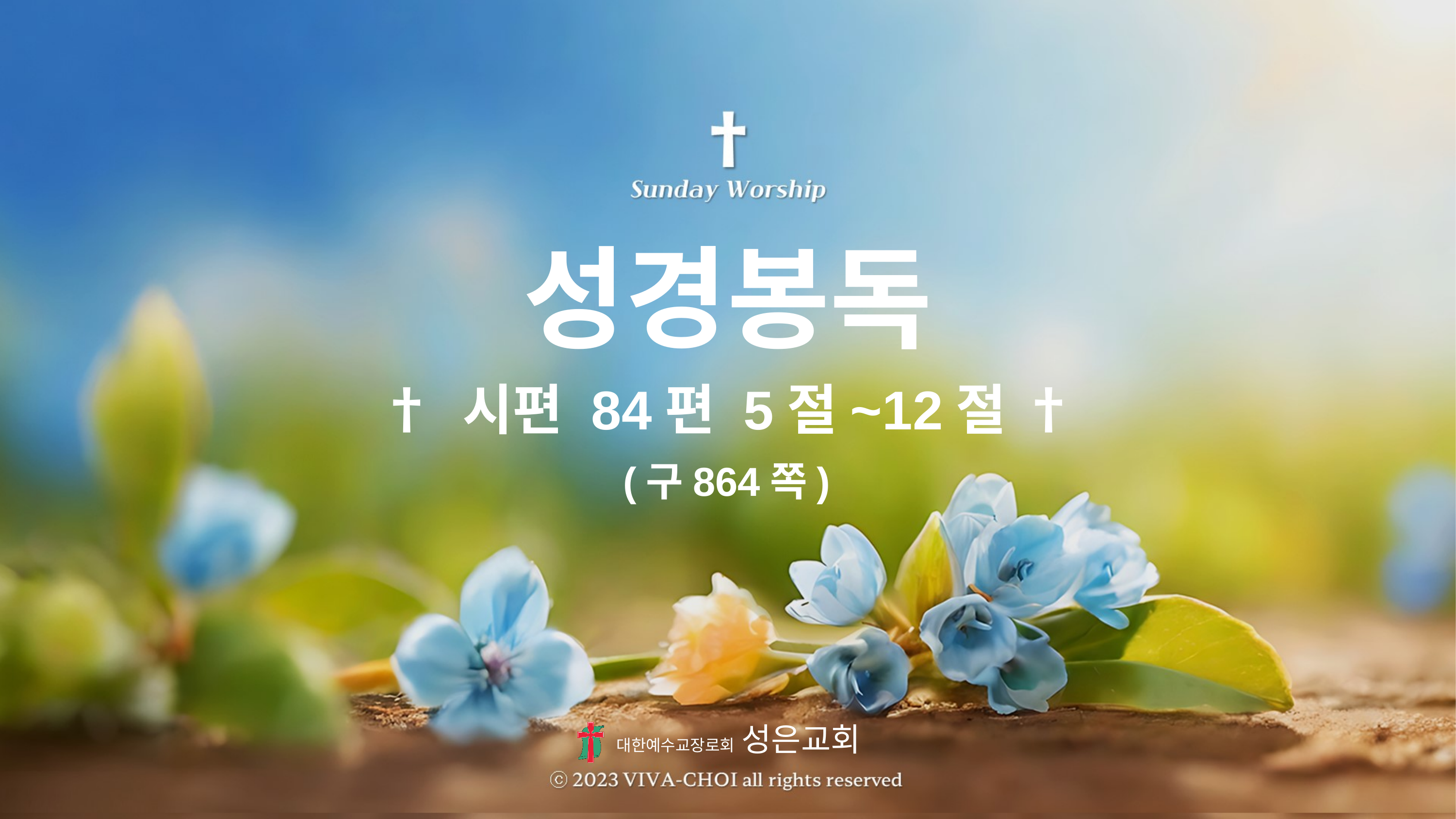

성경봉독
† 시편 84편 5절~12절 †
(구864쪽)